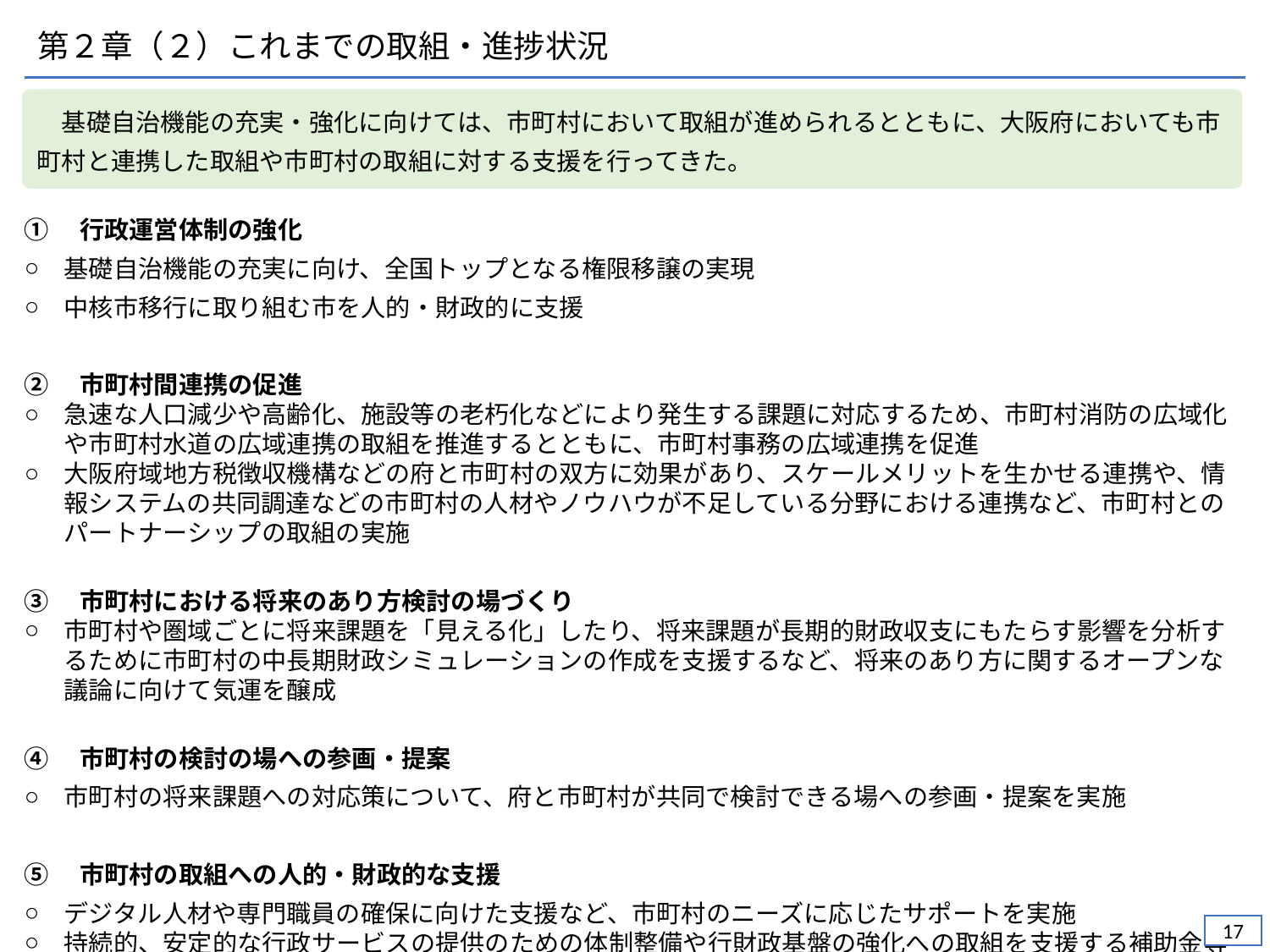

第２章（２）これまでの取組・進捗状況
　基礎自治機能の充実・強化に向けては、市町村において取組が進められるとともに、大阪府においても市町村と連携した取組や市町村の取組に対する支援を行ってきた。
①　行政運営体制の強化
基礎自治機能の充実に向け、全国トップとなる権限移譲の実現
中核市移⾏に取り組む市を⼈的・財政的に⽀援

②　市町村間連携の促進
急速な人口減少や高齢化、施設等の老朽化などにより発生する課題に対応するため、市町村消防の広域化や市町村水道の広域連携の取組を推進するとともに、市町村事務の広域連携を促進
大阪府域地方税徴収機構などの府と市町村の双方に効果があり、スケールメリットを生かせる連携や、情報システムの共同調達などの市町村の人材やノウハウが不足している分野における連携など、市町村とのパートナーシップの取組の実施

③　市町村における将来のあり方検討の場づくり
市町村や圏域ごとに将来課題を「見える化」したり、将来課題が長期的財政収支にもたらす影響を分析するために市町村の中長期財政シミュレーションの作成を支援するなど、将来のあり方に関するオープンな議論に向けて気運を醸成

④　市町村の検討の場への参画・提案
市町村の将来課題への対応策について、府と市町村が共同で検討できる場への参画・提案を実施

⑤　市町村の取組への人的・財政的な支援
デジタル人材や専門職員の確保に向けた支援など、市町村のニーズに応じたサポートを実施
持続的、安定的な行政サービスの提供のための体制整備や行財政基盤の強化への取組を支援する補助金等の交付など、基礎自治機能の充実・強化へ積極的に取り組む団体を引き続き支援
17